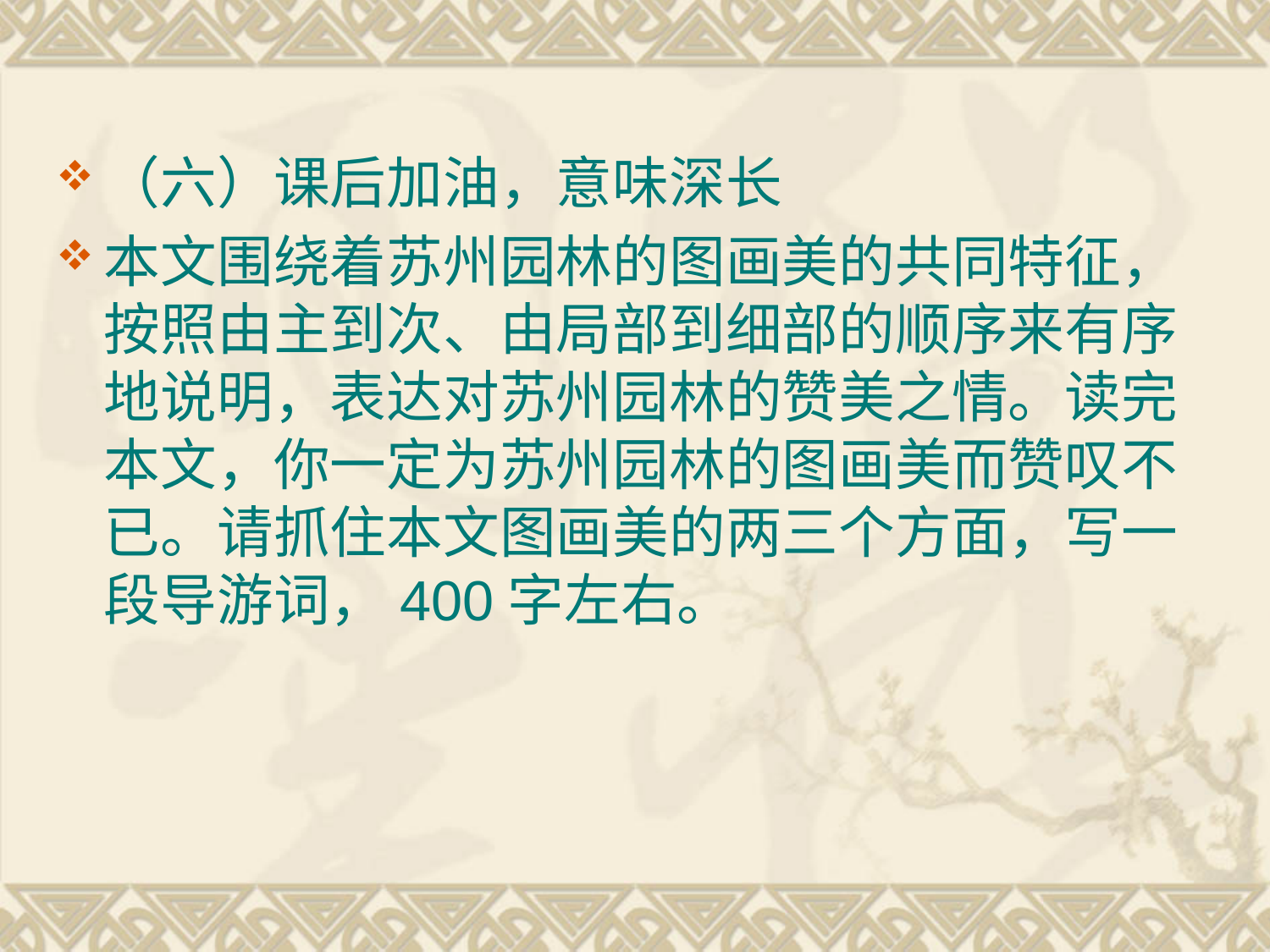

（六）课后加油，意味深长
本文围绕着苏州园林的图画美的共同特征，按照由主到次、由局部到细部的顺序来有序地说明，表达对苏州园林的赞美之情。读完本文，你一定为苏州园林的图画美而赞叹不已。请抓住本文图画美的两三个方面，写一段导游词，400字左右。